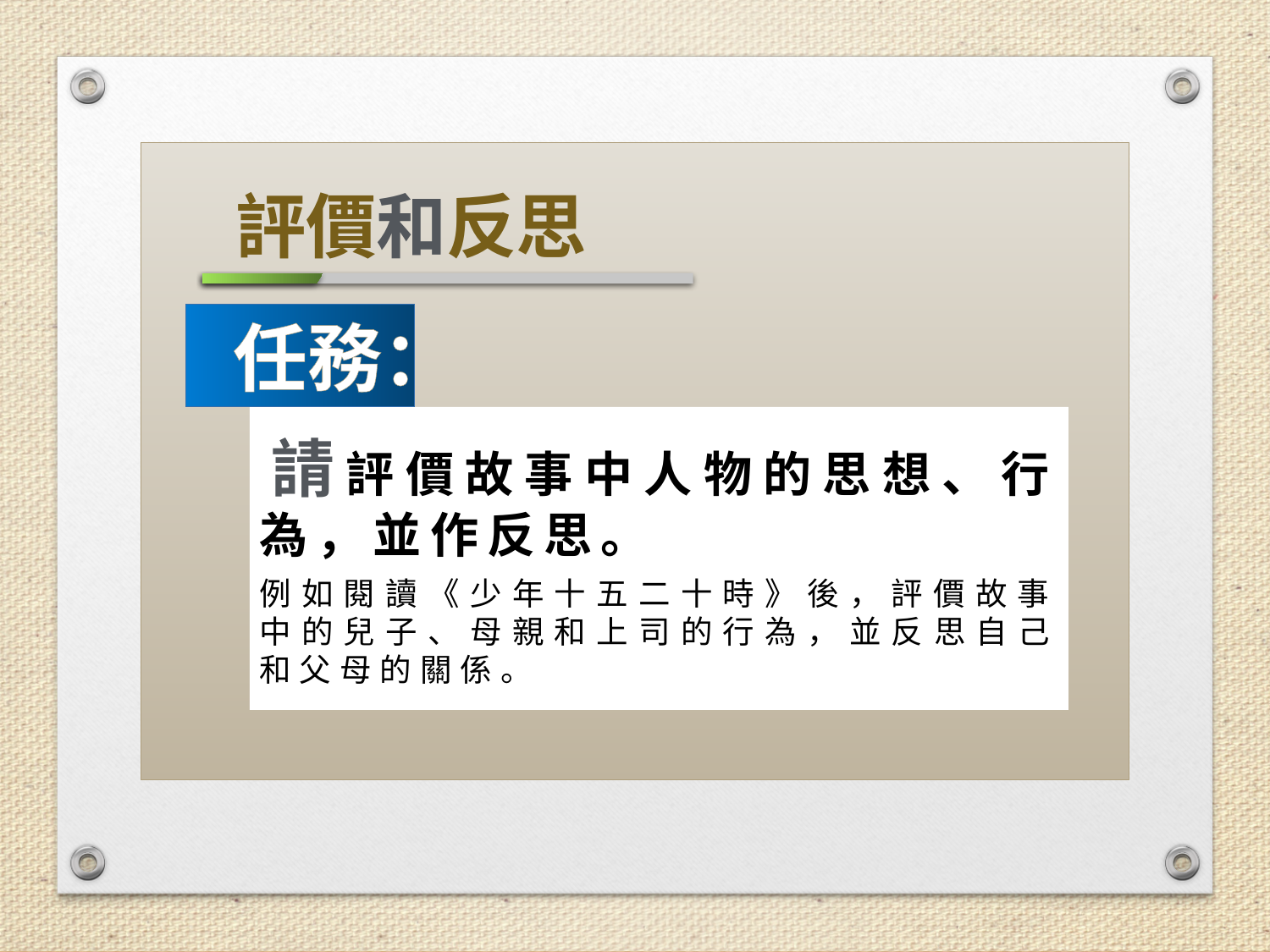

評價和反思

 任務：

 請評價故事中人物的思想、行為，並作反思。
例如閱讀《少年十五二十時》後，評價故事中的兒子、母親和上司的行為，並反思自己和父母的關係。